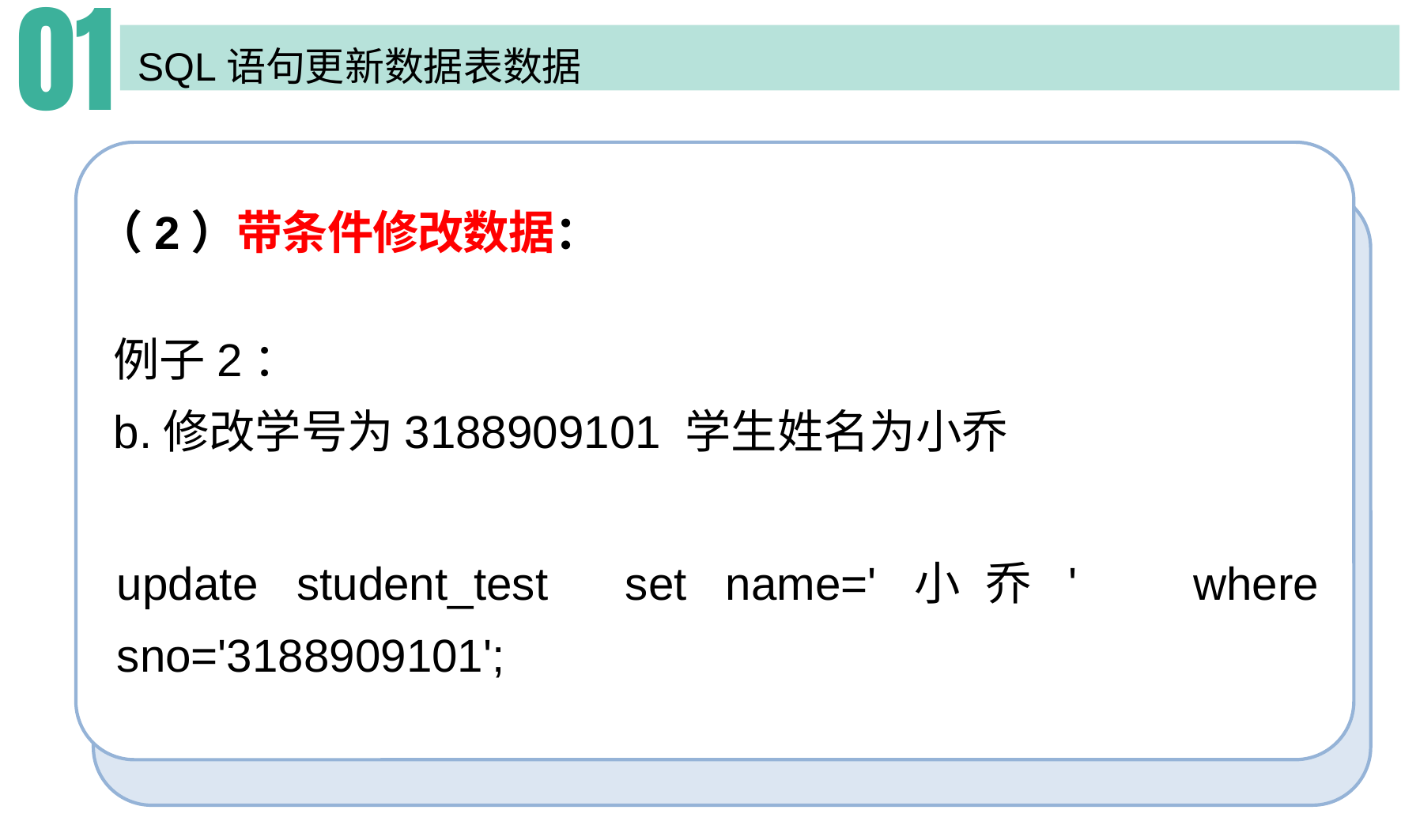

01

SQL语句更新数据表数据

（2）带条件修改数据：
例子2：
b.修改学号为3188909101 学生姓名为小乔
update student_test  set name='小乔'   where sno='3188909101';